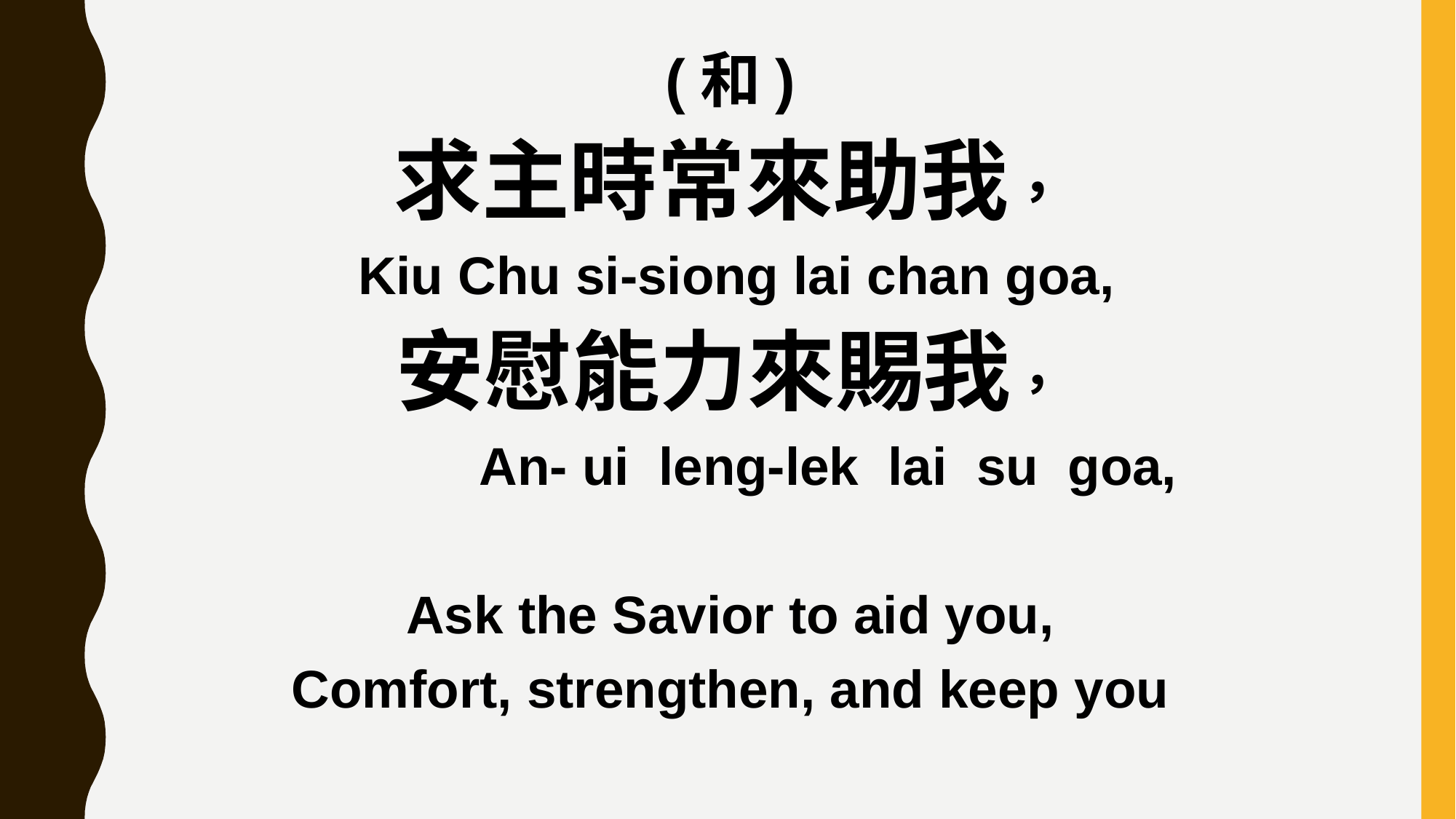

(和)
求主時常來助我，
 Kiu Chu si-siong lai chan goa,
安慰能力來賜我，
                    An- ui  leng-lek  lai  su  goa,

Ask the Savior to aid you,
Comfort, strengthen, and keep you